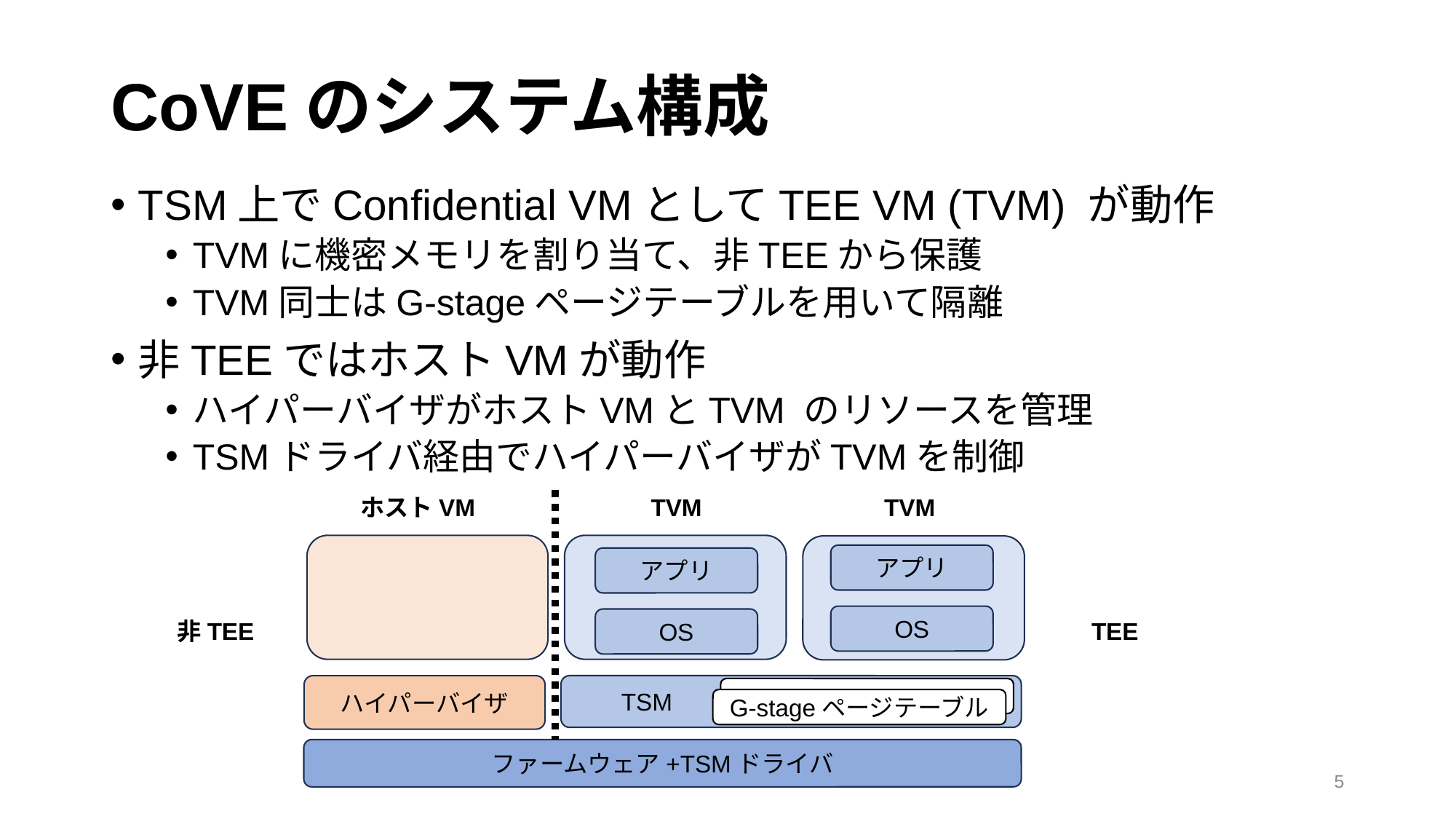

# CoVEのシステム構成
TSM上でConfidential VMとしてTEE VM (TVM) が動作
TVMに機密メモリを割り当て、非TEEから保護
TVM同士はG-stageページテーブルを用いて隔離
非TEEではホストVMが動作
ハイパーバイザがホストVMとTVM のリソースを管理
TSMドライバ経由でハイパーバイザがTVMを制御

TVM
ホストVM
TVM

アプリ
アプリ
OS
OS
非TEE
TEE
ハイパーバイザ
       TSM

G-stageページテーブル
ファームウェア+TSMドライバ
5